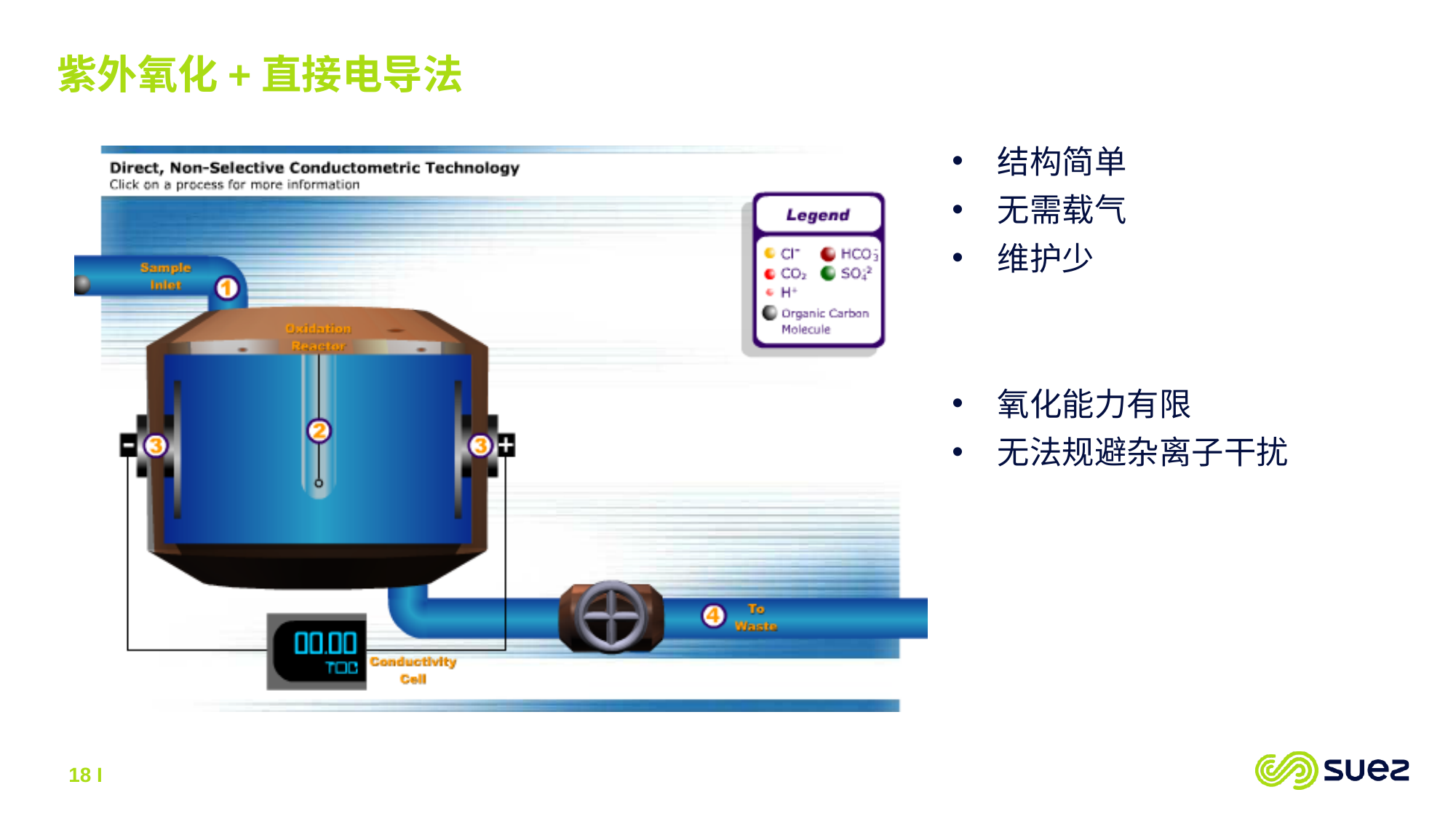

紫外氧化+直接电导法
结构简单
无需载气
维护少

氧化能力有限
无法规避杂离子干扰

18 I